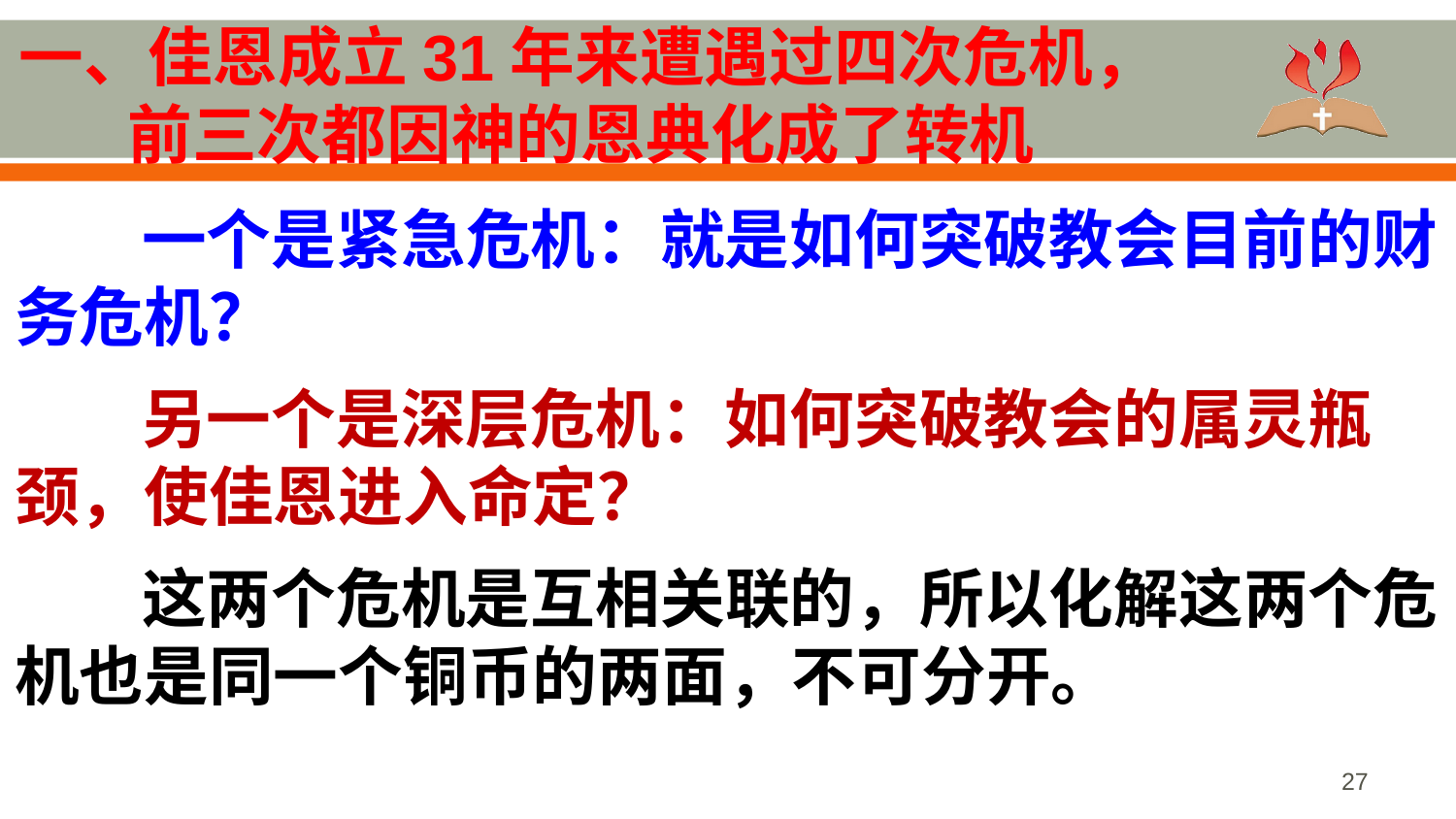

# 一、佳恩成立31年来遭遇过四次危机，前三次都因神的恩典化成了转机
一个是紧急危机：就是如何突破教会目前的财务危机？
另一个是深层危机：如何突破教会的属灵瓶颈，使佳恩进入命定？
这两个危机是互相关联的，所以化解这两个危机也是同一个铜币的两面，不可分开。

27